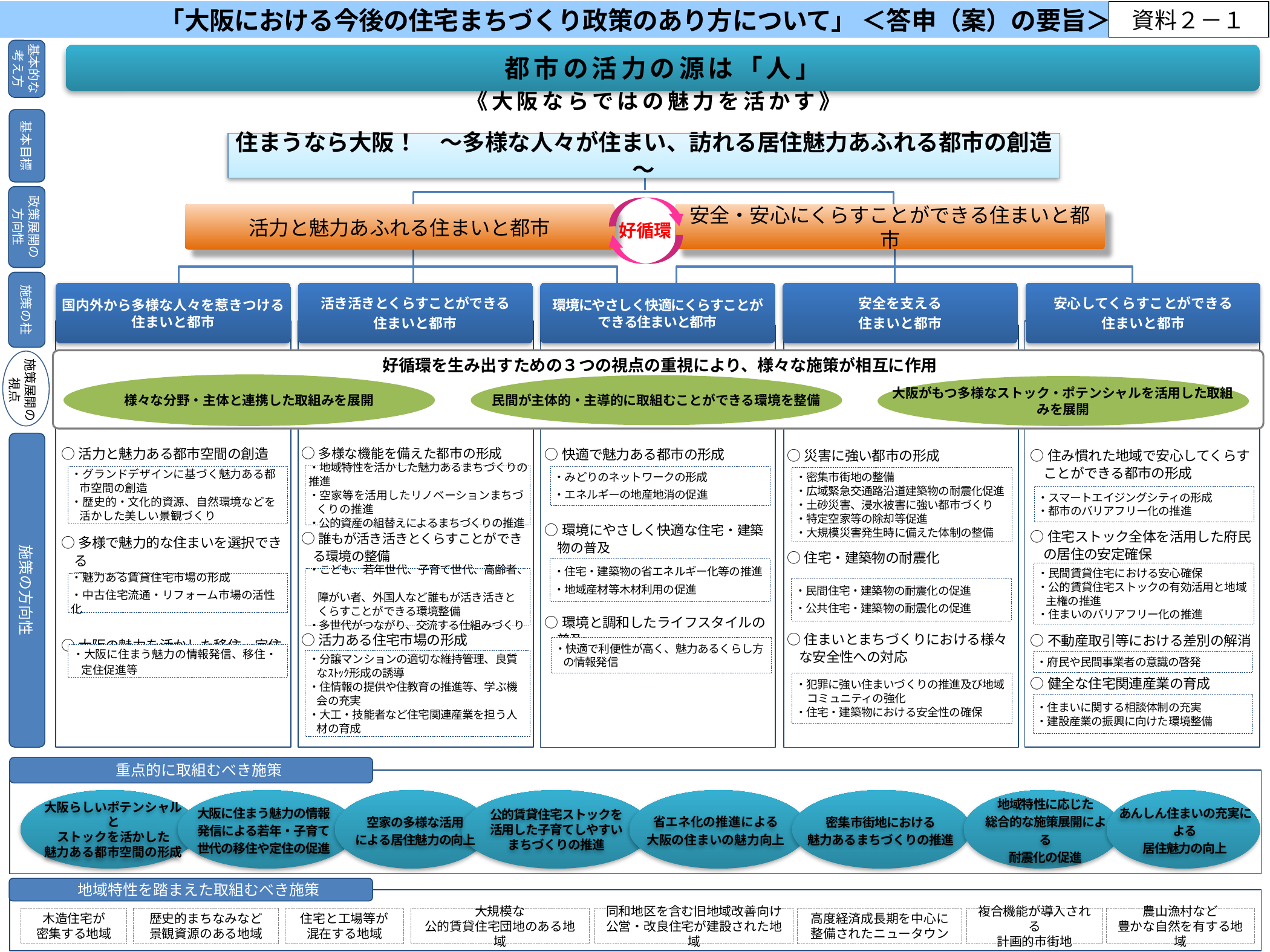

「大阪における今後の住宅まちづくり政策のあり方について」 ＜答申（案）の要旨＞
資料２－１
基本的な
考え方
都市の活力の源は「人」
《大阪ならではの魅力を活かす》
基本目標
住まうなら大阪！　～多様な人々が住まい、訪れる居住魅力あふれる都市の創造～
政策展開の
方向性

安全・安心にくらすことができる住まいと都市
活力と魅力あふれる住まいと都市

好循環

施策の柱
国内外から多様な人々を惹きつける
住まいと都市
活き活きとくらすことができる
住まいと都市
環境にやさしく快適にくらすことができる住まいと都市
安全を支える
住まいと都市
安心してくらすことができる
住まいと都市

好循環を生み出すための３つの視点の重視により、様々な施策が相互に作用

施策展開の
視点

様々な分野・主体と連携した取組みを展開
民間が主体的・主導的に取組むことができる環境を整備
大阪がもつ多様なストック・ポテンシャルを活用した取組みを展開
施策の方向性
○多様な機能を備えた都市の形成

○誰もが活き活きとくらすことができる環境の整備

○活力ある住宅市場の形成

○活力と魅力ある都市空間の創造

○多様で魅力的な住まいを選択できる
環境の整備

○大阪の魅力を活かした移住・定住促進
○快適で魅力ある都市の形成

○環境にやさしく快適な住宅・建築物の普及

○環境と調和したライフスタイルの普及

○住み慣れた地域で安心してくらすことができる都市の形成

○住宅ストック全体を活用した府民の居住の安定確保

○不動産取引等における差別の解消

○健全な住宅関連産業の育成

○災害に強い都市の形成

○住宅・建築物の耐震化

○住まいとまちづくりにおける様々な安全性への対応
・地域特性を活かした魅力あるまちづくりの推進
・空家等を活用したリノベーションまちづくりの推進
・公的資産の組替えによるまちづくりの推進
・みどりのネットワークの形成
・エネルギーの地産地消の促進
・グランドデザインに基づく魅力ある都市空間の創造
・歴史的・文化的資源、自然環境などを活かした美しい景観づくり
・密集市街地の整備
・広域緊急交通路沿道建築物の耐震化促進
・土砂災害、浸水被害に強い都市づくり
・特定空家等の除却等促進
・大規模災害発生時に備えた体制の整備
・スマートエイジングシティの形成
・都市のバリアフリー化の推進
・住宅・建築物の省エネルギー化等の推進
・地域産材等木材利用の促進
・民間賃貸住宅における安心確保
・公的賃貸住宅ストックの有効活用と地域主権の推進
・住まいのバリアフリー化の推進
・こども、若年世代、子育て世代、高齢者、
障がい者、外国人など誰もが活き活きと
くらすことができる環境整備
・多世代がつながり、交流する仕組みづくり
・魅力ある賃貸住宅市場の形成
・中古住宅流通・リフォーム市場の活性化
・民間住宅・建築物の耐震化の促進
・公共住宅・建築物の耐震化の促進
・快適で利便性が高く、魅力あるくらし方の情報発信
・大阪に住まう魅力の情報発信、移住・定住促進等
・分譲マンションの適切な維持管理、良質なｽﾄｯｸ形成の誘導
・住情報の提供や住教育の推進等、学ぶ機会の充実
・大工・技能者など住宅関連産業を担う人材の育成
・府民や民間事業者の意識の啓発
・犯罪に強い住まいづくりの推進及び地域コミュニティの強化
・住宅・建築物における安全性の確保
・住まいに関する相談体制の充実
・建設産業の振興に向けた環境整備
　重点的に取組むべき施策

公的賃貸住宅ストックを
活用した子育てしやすい
まちづくりの推進
大阪に住まう魅力の情報
発信による若年・子育て世代の移住や定住の促進
密集市街地における
魅力あるまちづくりの推進
大阪らしいポテンシャルと
ストックを活かした
魅力ある都市空間の形成
地域特性に応じた
総合的な施策展開による
耐震化の促進
あんしん住まいの充実による
居住魅力の向上
空家の多様な活用
による居住魅力の向上
省エネ化の推進による
大阪の住まいの魅力向上
　地域特性を踏まえた取組むべき施策

木造住宅が
密集する地域
歴史的まちなみなど
景観資源のある地域
住宅と工場等が
混在する地域
大規模な
公的賃貸住宅団地のある地域
同和地区を含む旧地域改善向け
公営・改良住宅が建設された地域
高度経済成長期を中心に
整備されたニュータウン
複合機能が導入される
計画的市街地
農山漁村など
豊かな自然を有する地域